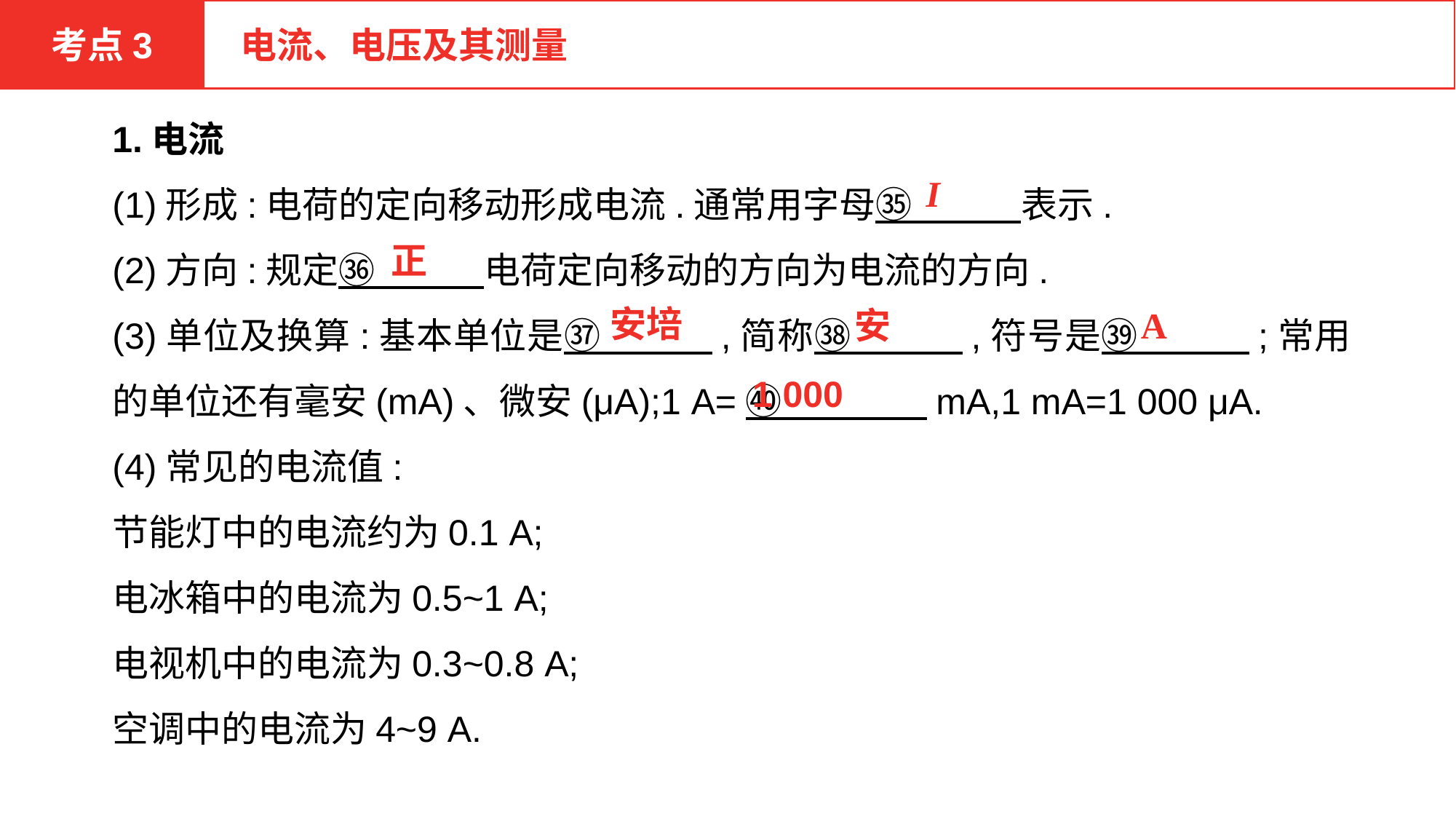

考点3
 电流、电压及其测量
1.电流
(1)形成:电荷的定向移动形成电流.通常用字母㉟　　　表示.
(2)方向:规定㊱　　　电荷定向移动的方向为电流的方向.
(3)单位及换算:基本单位是㊲　　　,简称㊳　　　,符号是㊴　　　;常用的单位还有毫安(mA)、微安(μA);1 A=㊵　　　　mA,1 mA=1 000 μA.
(4)常见的电流值:
节能灯中的电流约为0.1 A;
电冰箱中的电流为0.5~1 A;
电视机中的电流为0.3~0.8 A;
空调中的电流为4~9 A.
I
正
安培
安
A
1 000